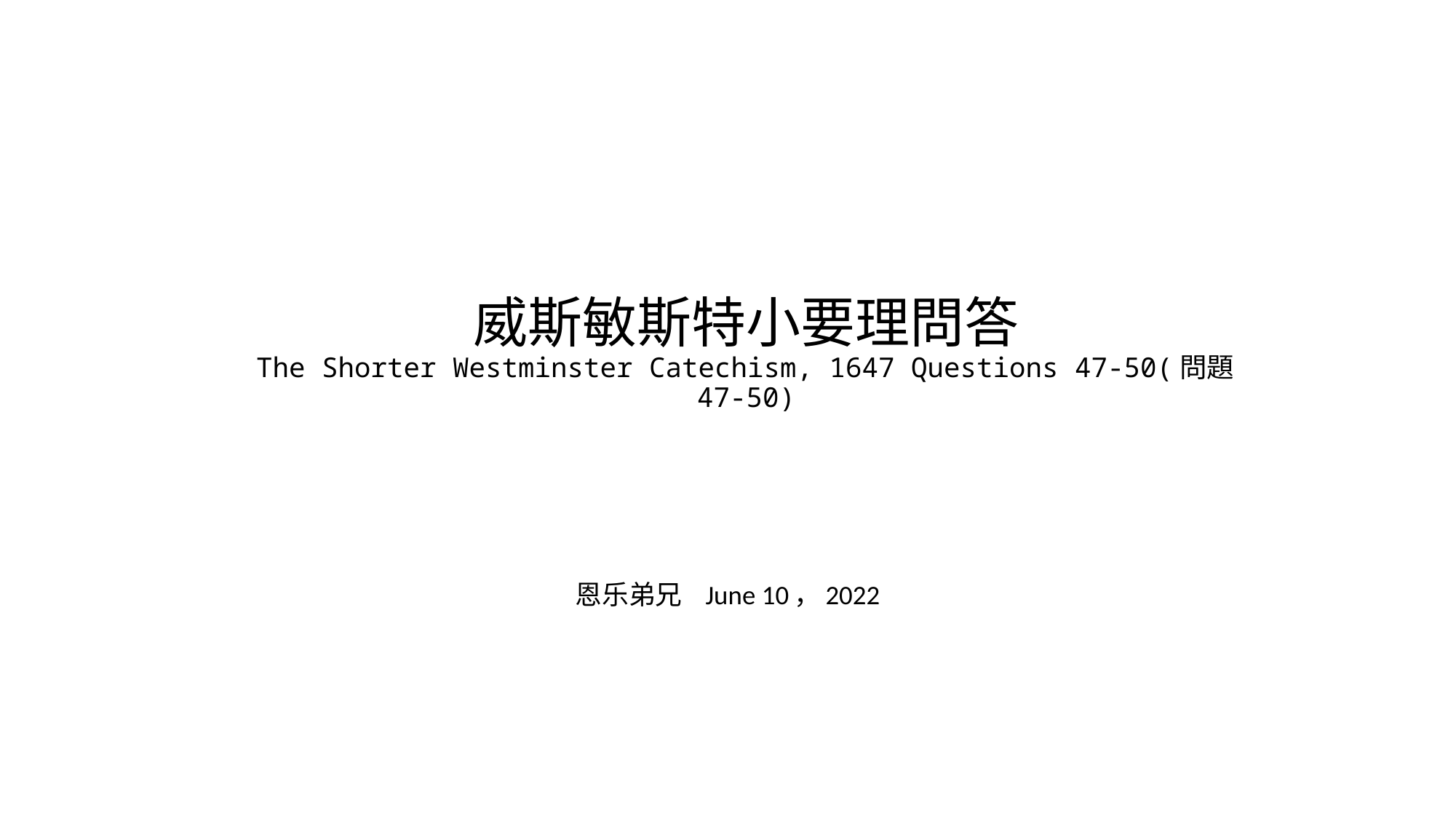

# 威斯敏斯特小要理問答 The Shorter Westminster Catechism, 1647 Questions 47-50(問題47-50)

恩乐弟兄   June 10，2022